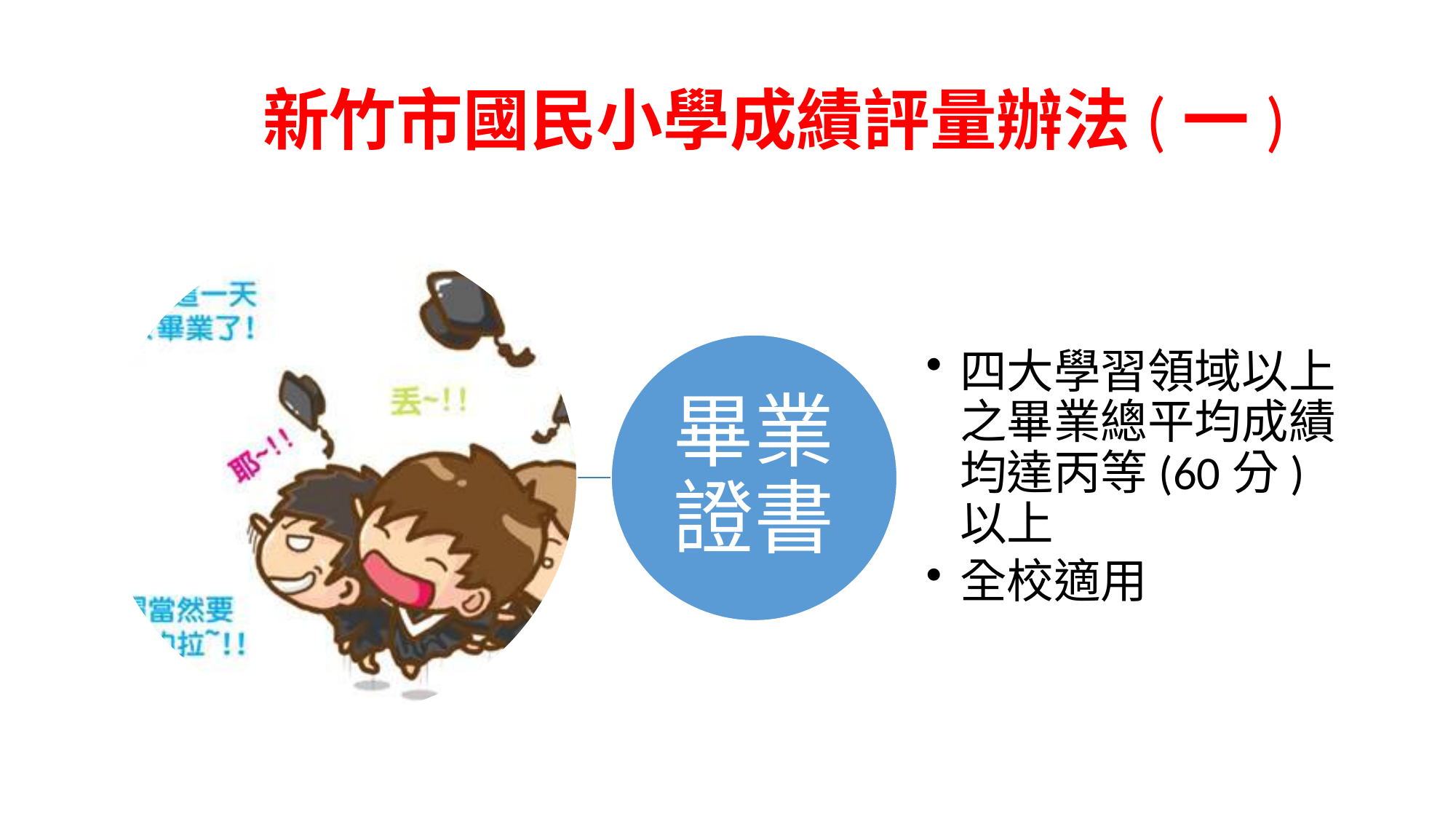

# 新竹市國民小學成績評量辦法(一)
畢業證書
四大學習領域以上之畢業總平均成績均達丙等(60分)以上
全校適用